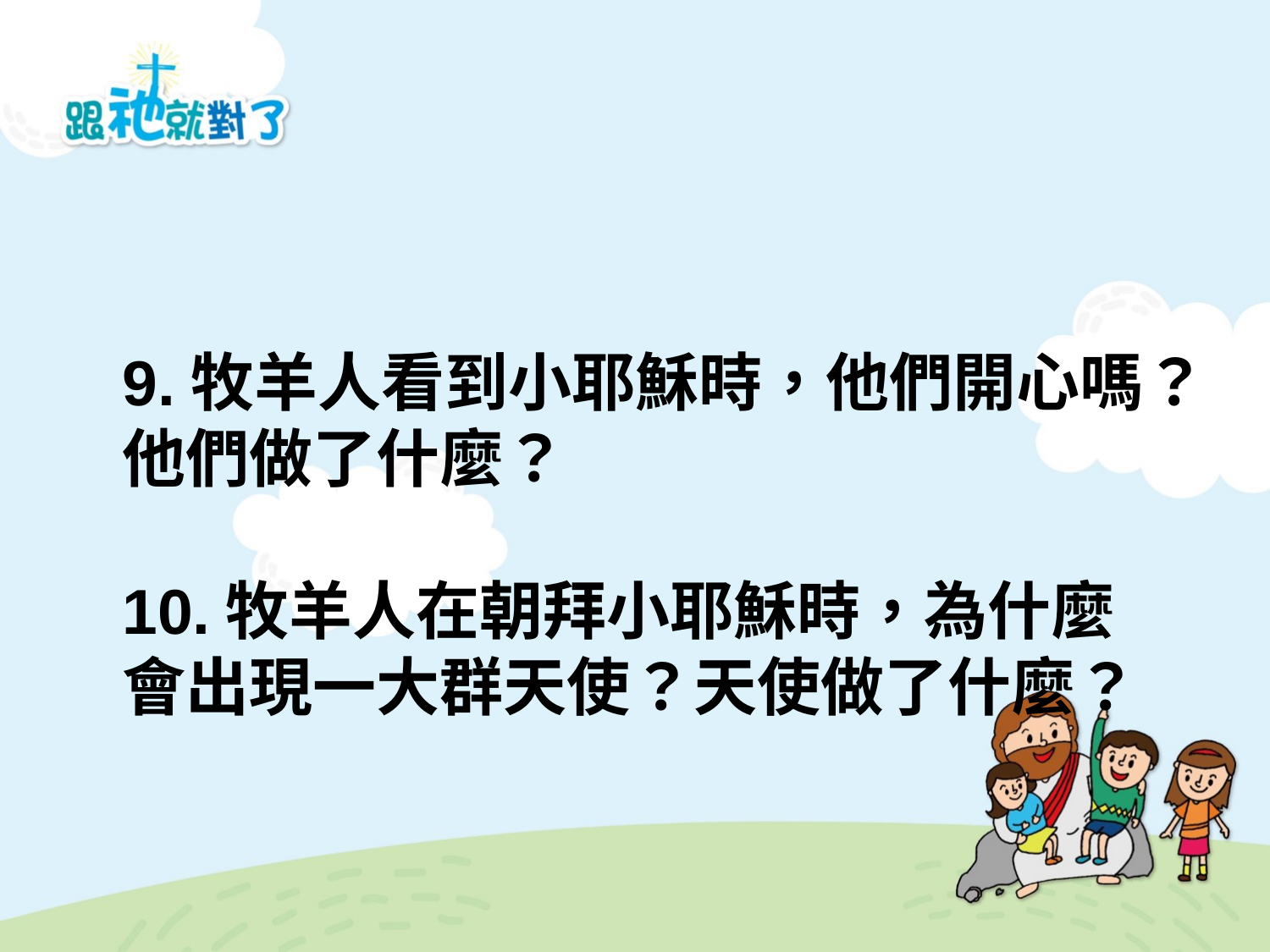

9.牧羊人看到小耶穌時，他們開心嗎？他們做了什麼？

10.牧羊人在朝拜小耶穌時，為什麼會出現一大群天使？天使做了什麼？